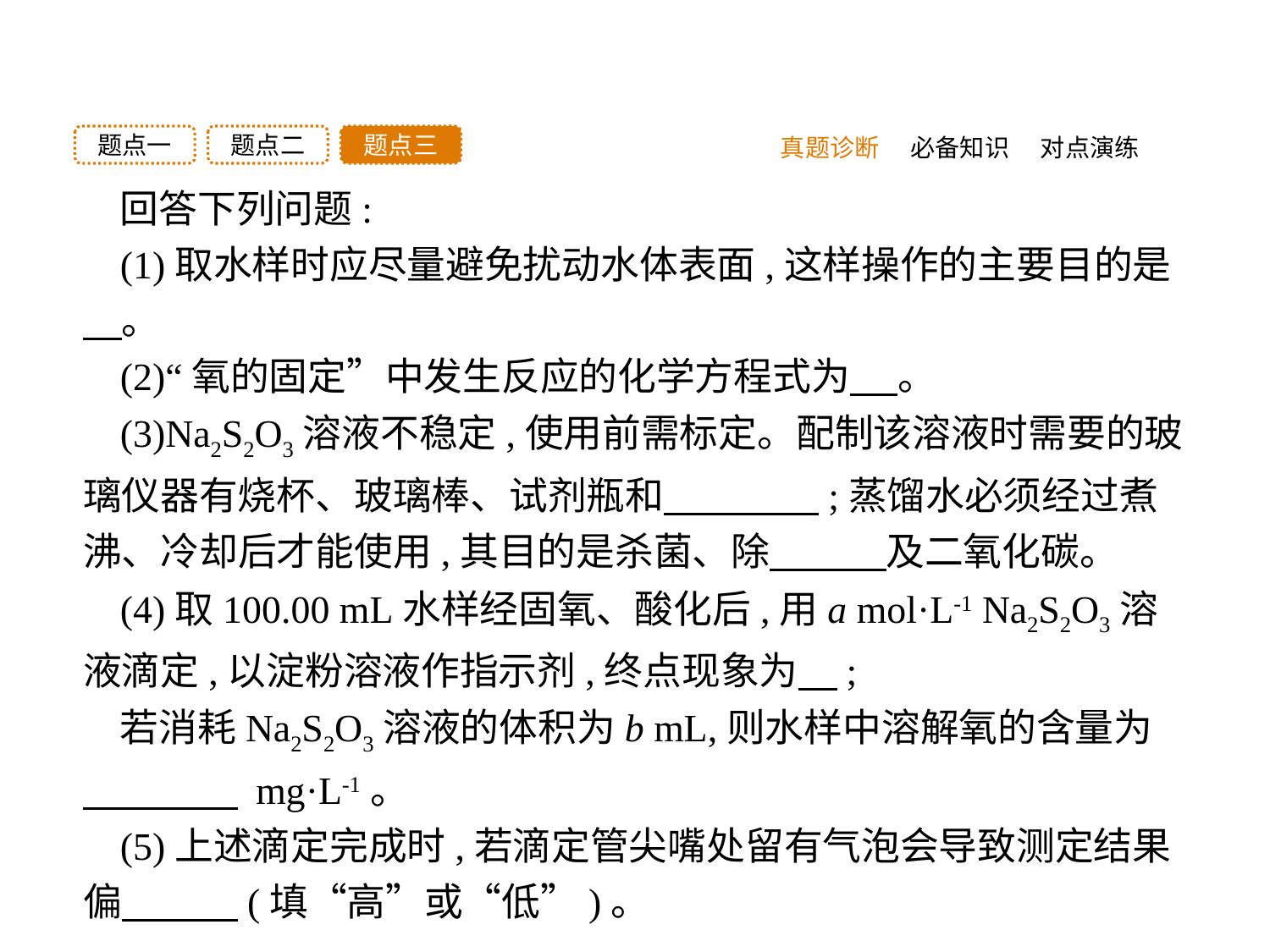

题点三
题点二
题点一
真题诊断
必备知识
对点演练
回答下列问题:
(1)取水样时应尽量避免扰动水体表面,这样操作的主要目的是　。
(2)“氧的固定”中发生反应的化学方程式为 　。
(3)Na2S2O3溶液不稳定,使用前需标定。配制该溶液时需要的玻璃仪器有烧杯、玻璃棒、试剂瓶和　　　　;蒸馏水必须经过煮沸、冷却后才能使用,其目的是杀菌、除　　　及二氧化碳。
(4)取100.00 mL水样经固氧、酸化后,用a mol·L-1 Na2S2O3溶液滴定,以淀粉溶液作指示剂,终点现象为　;
若消耗Na2S2O3溶液的体积为b mL,则水样中溶解氧的含量为　　　　 mg·L-1。
(5)上述滴定完成时,若滴定管尖嘴处留有气泡会导致测定结果偏　　　(填“高”或“低”)。